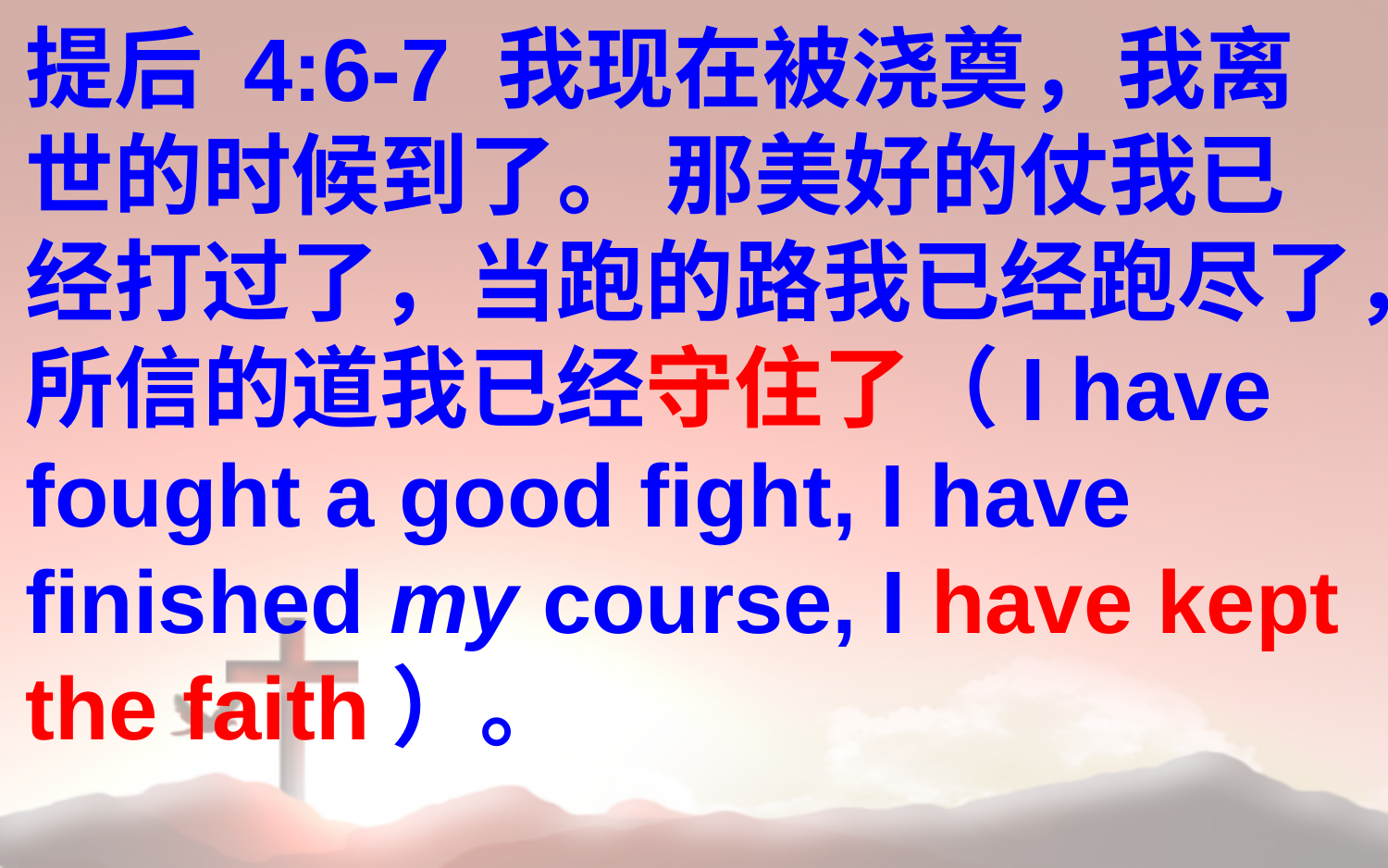

提后 4:6-7 我现在被浇奠，我离世的时候到了。 那美好的仗我已经打过了，当跑的路我已经跑尽了，所信的道我已经守住了（I have fought a good fight, I have finished my course, I have kept the faith）。